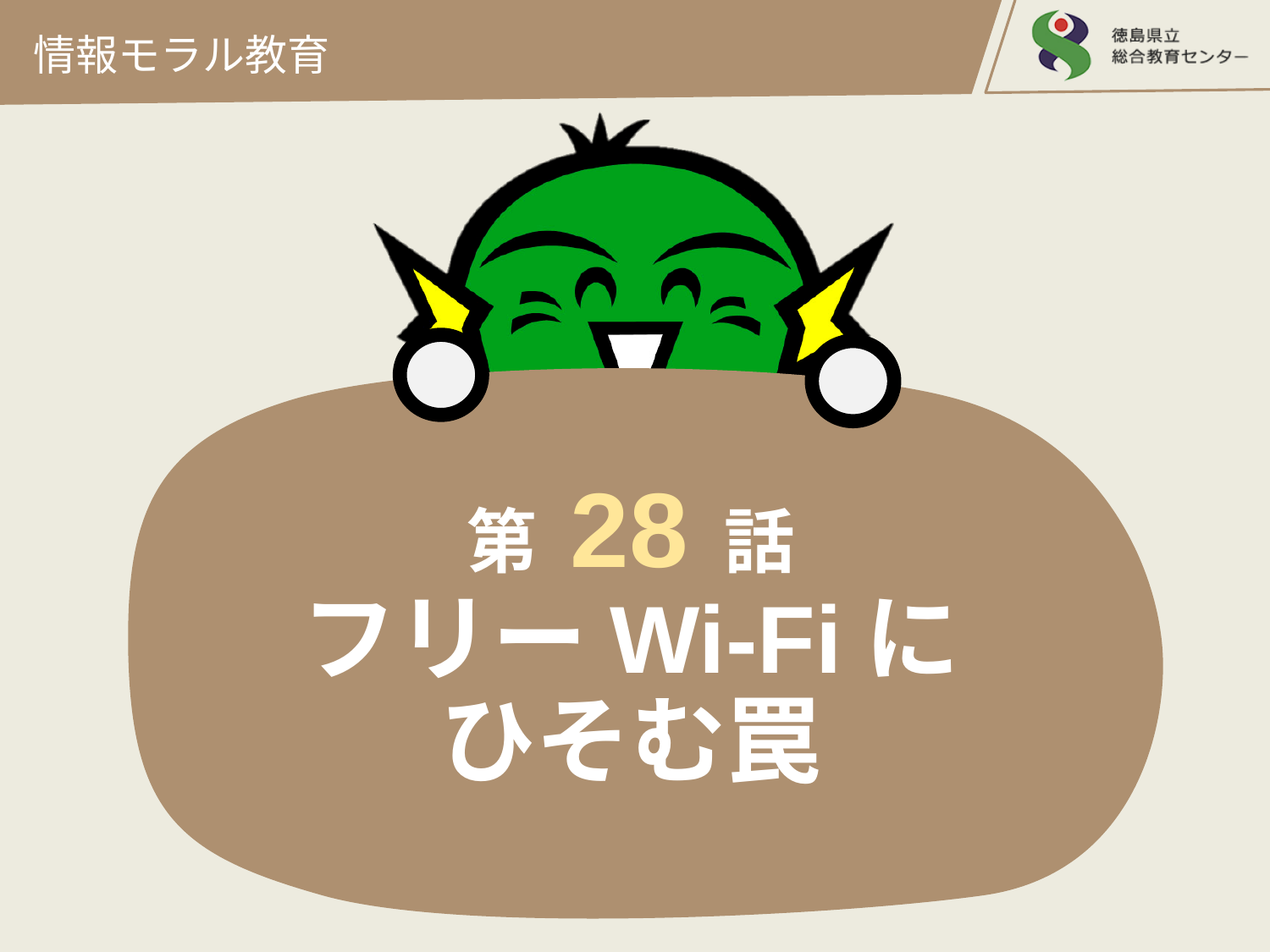

情報モラル教育
# 第 28 話 フリーWi-Fiに ひそむ罠